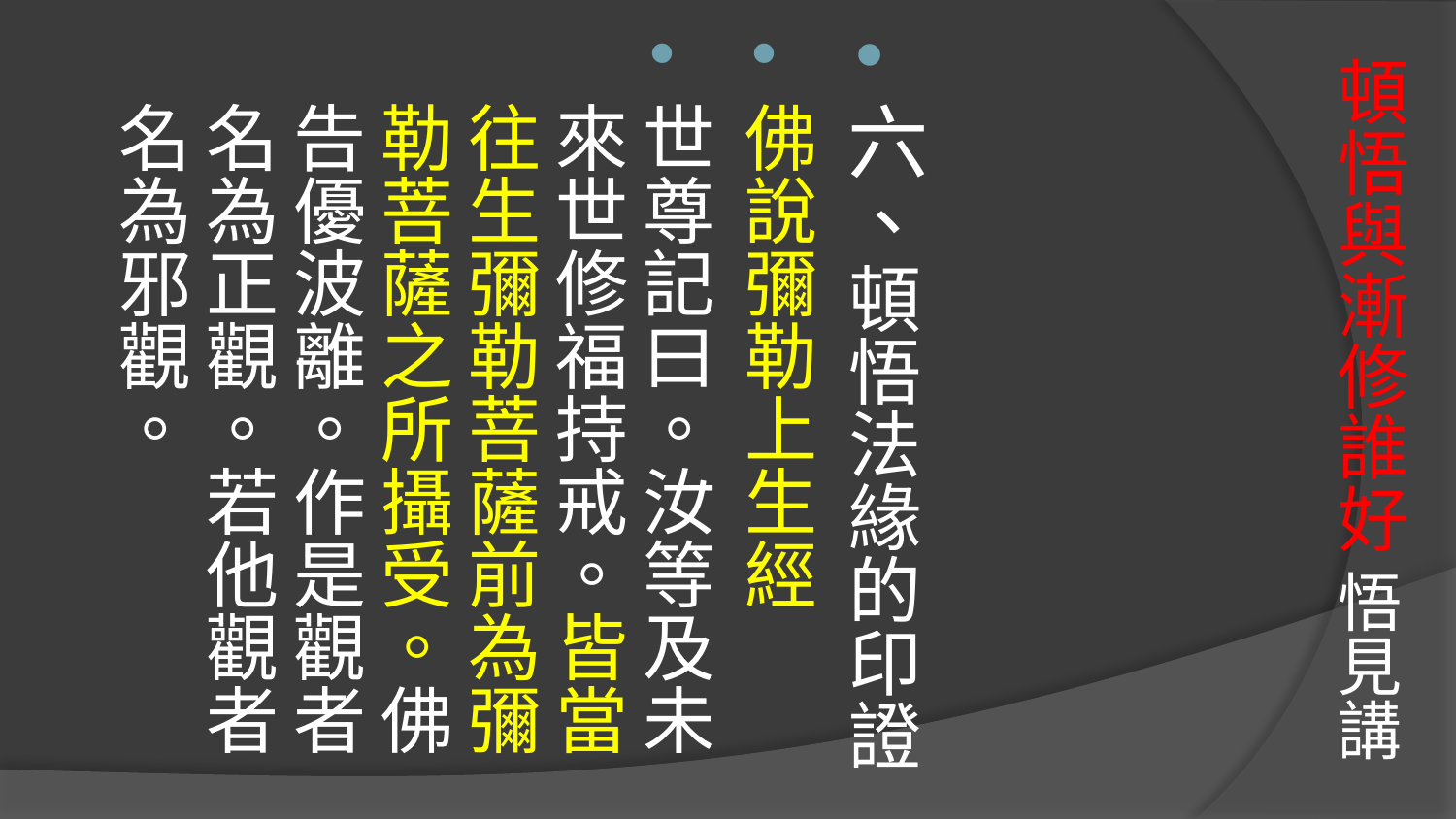

六、頓悟法緣的印證
佛說彌勒上生經
世尊記曰。汝等及未來世修福持戒。皆當往生彌勒菩薩前為彌勒菩薩之所攝受。佛告優波離。作是觀者名為正觀。若他觀者名為邪觀。

# 頓悟與漸修誰好 悟見講